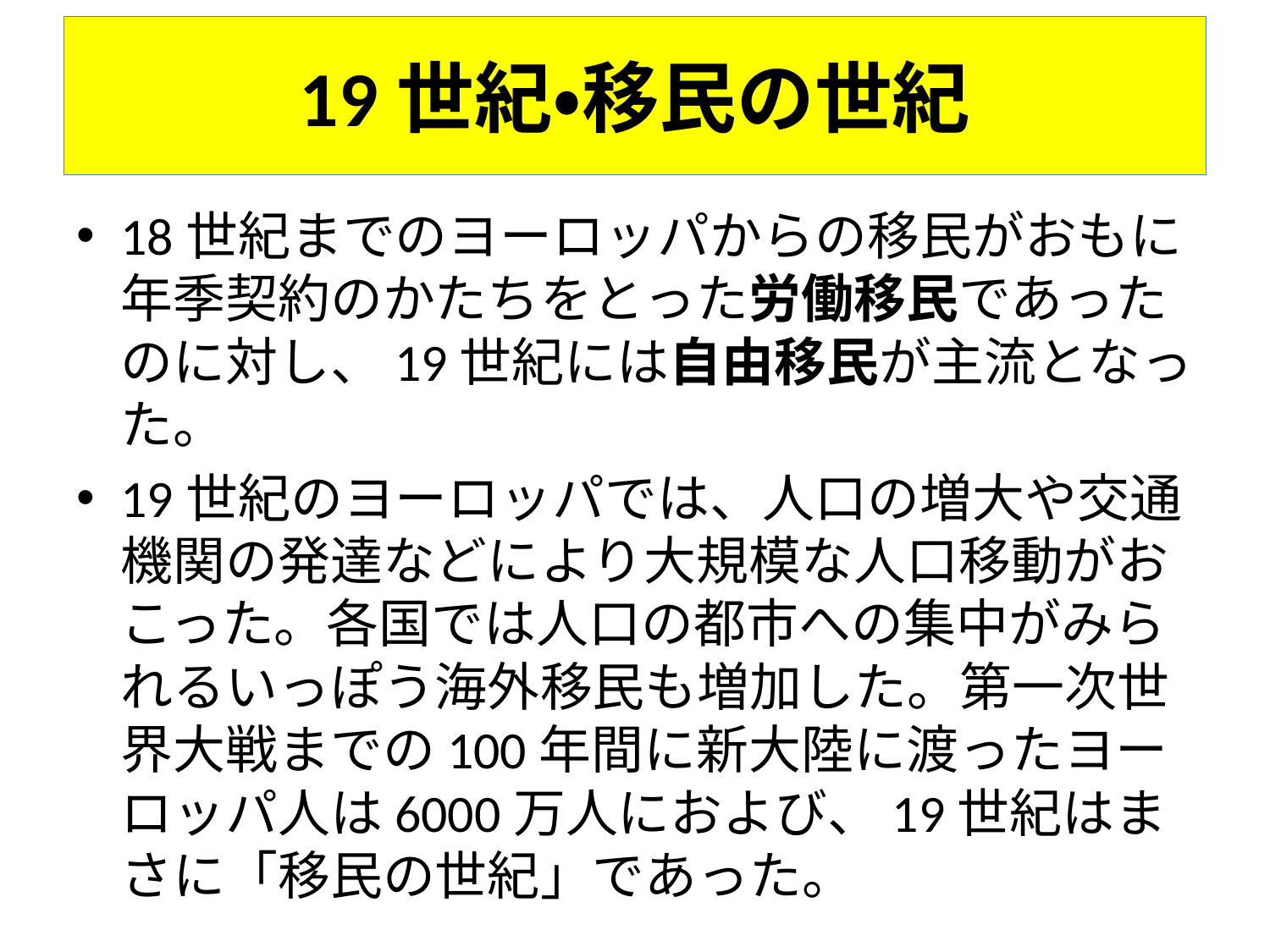

# 19世紀・移民の世紀
18世紀までのヨーロッパからの移民がおもに年季契約のかたちをとった労働移民であったのに対し、19世紀には自由移民が主流となった。
19世紀のヨーロッパでは、人口の増大や交通機関の発達などにより大規模な人口移動がおこった。各国では人口の都市への集中がみられるいっぽう海外移民も増加した。第一次世界大戦までの100年間に新大陸に渡ったヨーロッパ人は6000万人におよび、19世紀はまさに「移民の世紀」であった。